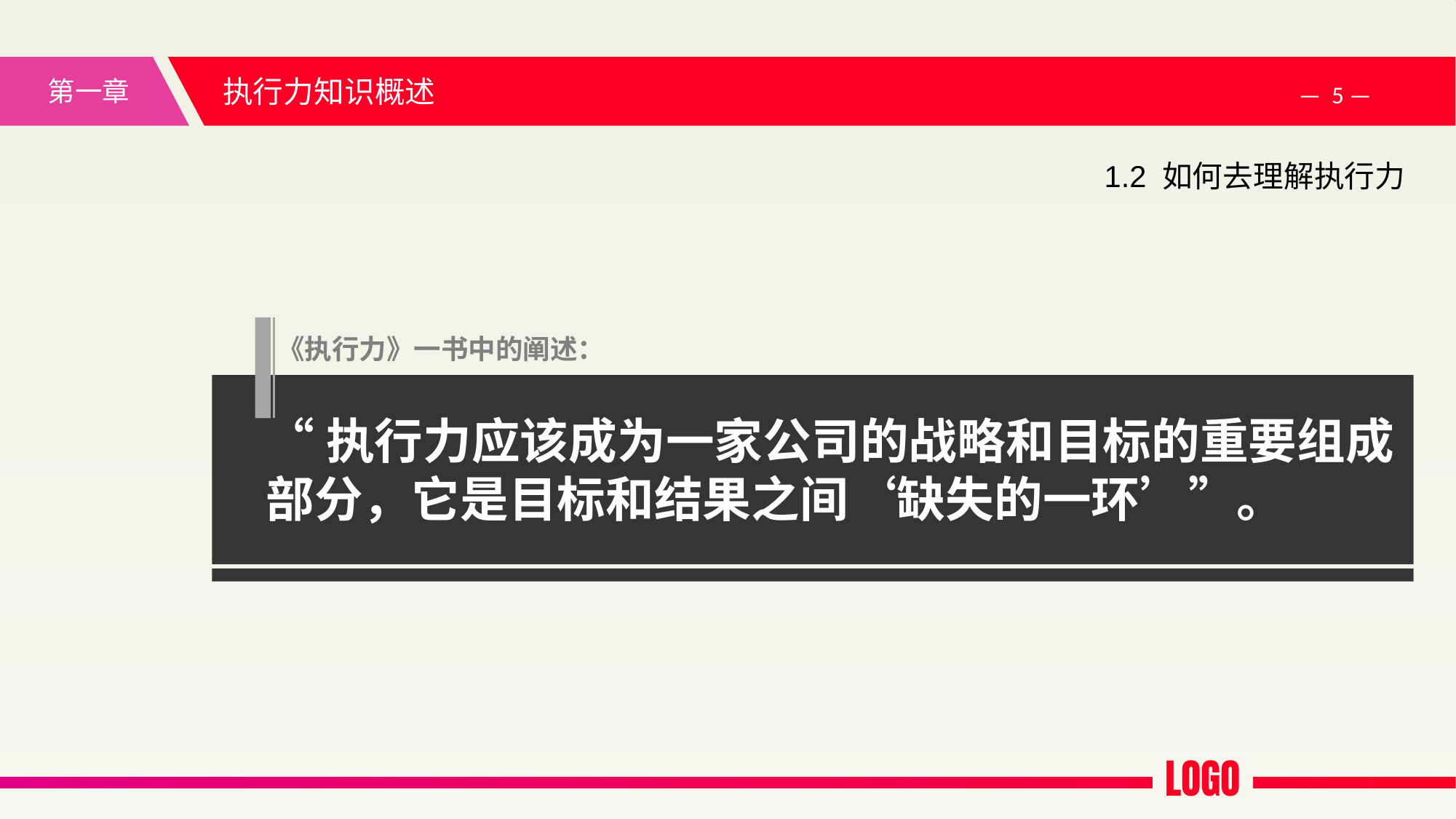

1.2 如何去理解执行力
《执行力》一书中的阐述：

“执行力应该成为一家公司的战略和目标的重要组成部分，它是目标和结果之间‘缺失的一环’”。